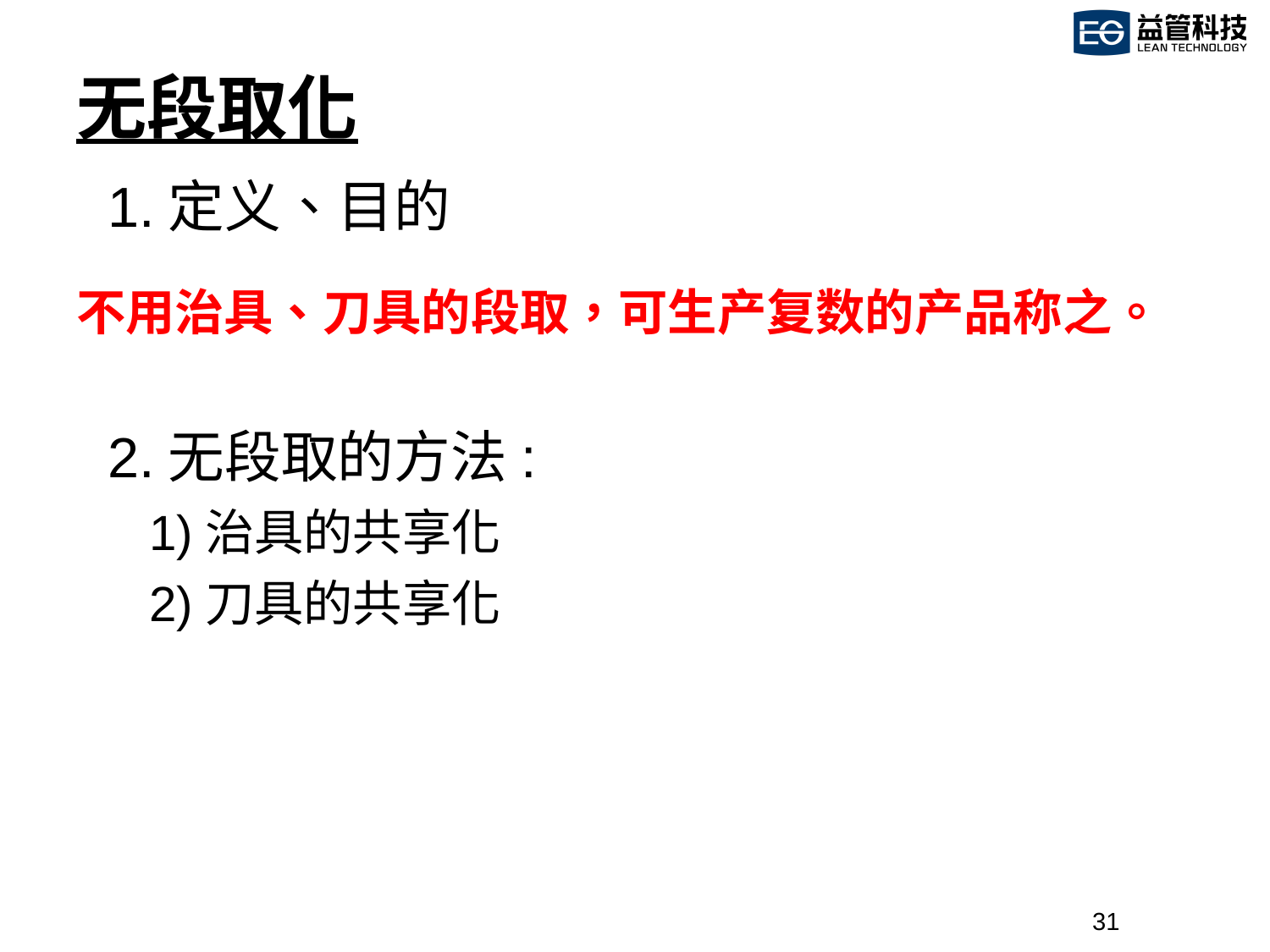

# 无段取化
1.定义、目的
不用治具、刀具的段取，可生产复数的产品称之。
2.无段取的方法:
   1)治具的共享化
   2)刀具的共享化